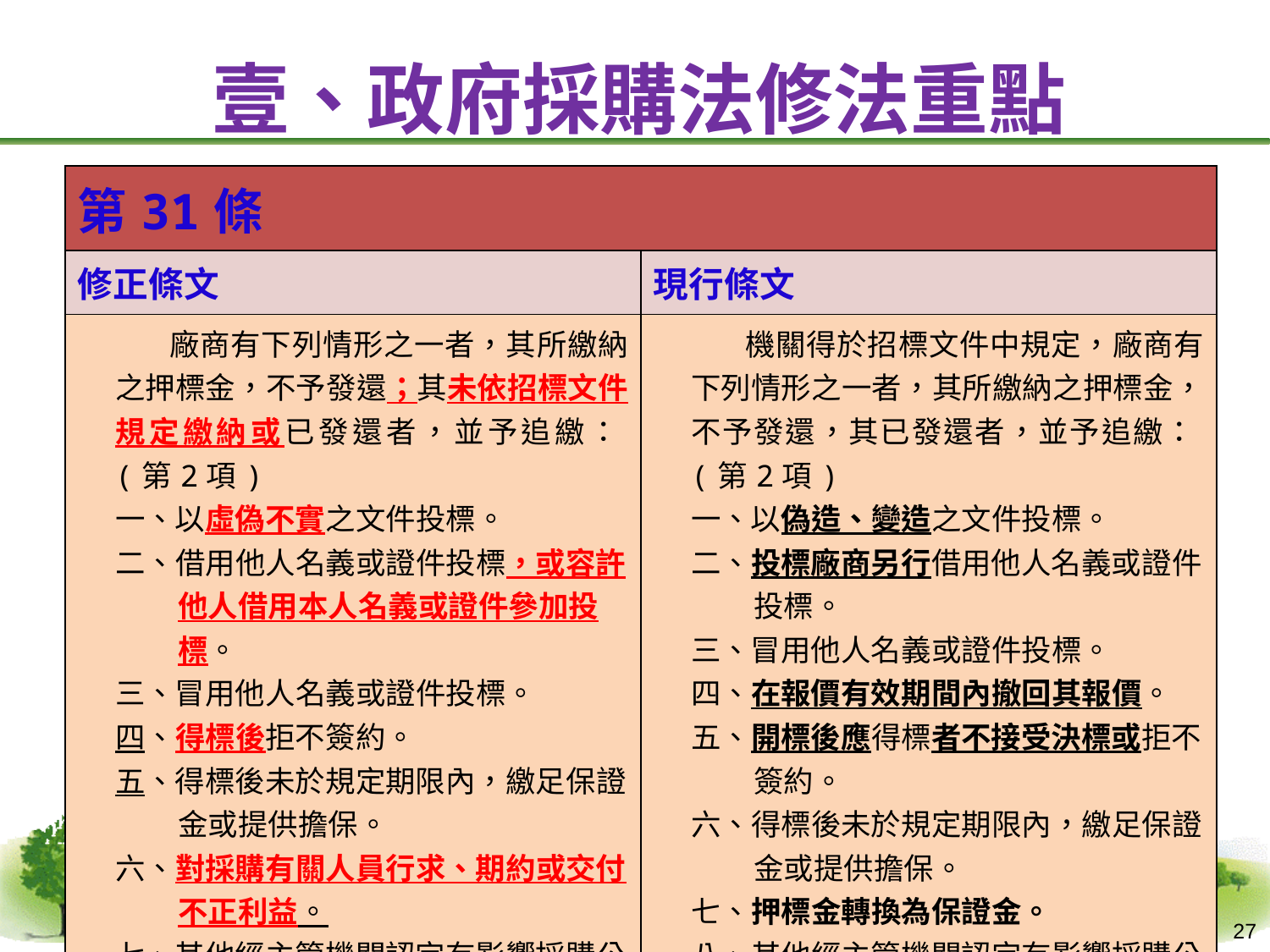

# 壹、政府採購法修法重點
| 第31條 |  |
| --- | --- |
| 修正條文 | 現行條文 |
| 廠商有下列情形之一者，其所繳納之押標金，不予發還；其未依招標文件規定繳納或已發還者，並予追繳：(第2項) 一、以虛偽不實之文件投標。 二、借用他人名義或證件投標，或容許他人借用本人名義或證件參加投標。 三、冒用他人名義或證件投標。 四、得標後拒不簽約。 五、得標後未於規定期限內，繳足保證金或提供擔保。 六、對採購有關人員行求、期約或交付不正利益。 七、其他經主管機關認定有影響採購公正之違反法令行為。 | 機關得於招標文件中規定，廠商有下列情形之一者，其所繳納之押標金，不予發還，其已發還者，並予追繳：(第2項) 一、以偽造、變造之文件投標。 二、投標廠商另行借用他人名義或證件投標。 三、冒用他人名義或證件投標。 四、在報價有效期間內撤回其報價。 五、開標後應得標者不接受決標或拒不簽約。 六、得標後未於規定期限內，繳足保證金或提供擔保。 七、押標金轉換為保證金。 八、其他經主管機關認定有影響採購公正之違反法令行為者。 |
27